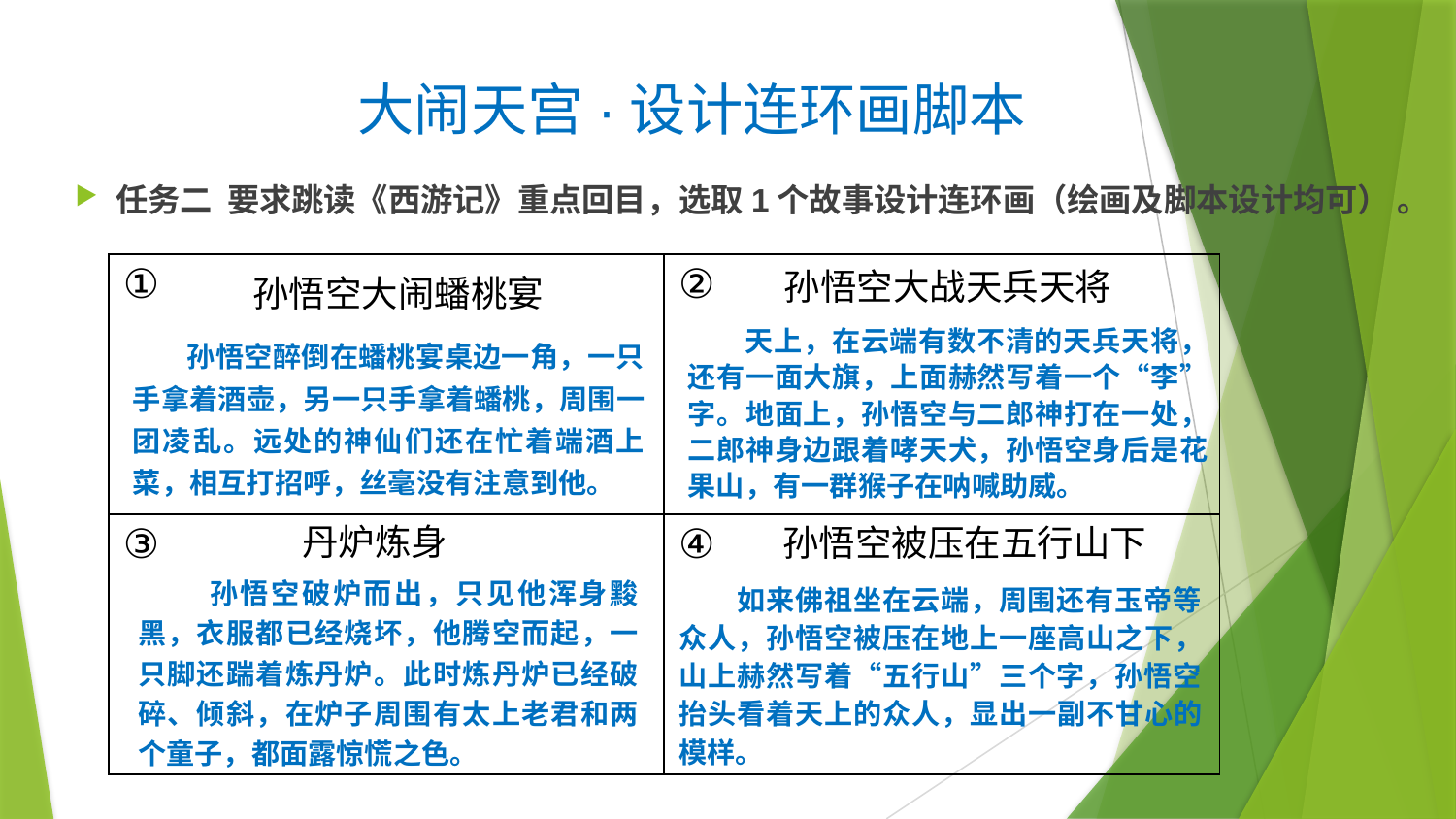

大闹天宫·设计连环画脚本
任务二  要求跳读《西游记》重点回目，选取1个故事设计连环画（绘画及脚本设计均可） 。
| ① | ② |
| --- | --- |
| ③ | ④ |
孙悟空大战天兵天将
孙悟空大闹蟠桃宴
       天上，在云端有数不清的天兵天将，还有一面大旗，上面赫然写着一个“李”字。地面上，孙悟空与二郎神打在一处，二郎神身边跟着哮天犬，孙悟空身后是花果山，有一群猴子在呐喊助威。
       孙悟空醉倒在蟠桃宴桌边一角，一只手拿着酒壶，另一只手拿着蟠桃，周围一团凌乱。远处的神仙们还在忙着端酒上菜，相互打招呼，丝毫没有注意到他。
丹炉炼身
孙悟空被压在五行山下
       孙悟空破炉而出，只见他浑身黢黑，衣服都已经烧坏，他腾空而起，一只脚还踹着炼丹炉。此时炼丹炉已经破碎、倾斜，在炉子周围有太上老君和两个童子，都面露惊慌之色。
       如来佛祖坐在云端，周围还有玉帝等众人，孙悟空被压在地上一座高山之下，山上赫然写着“五行山”三个字，孙悟空抬头看着天上的众人，显出一副不甘心的模样。